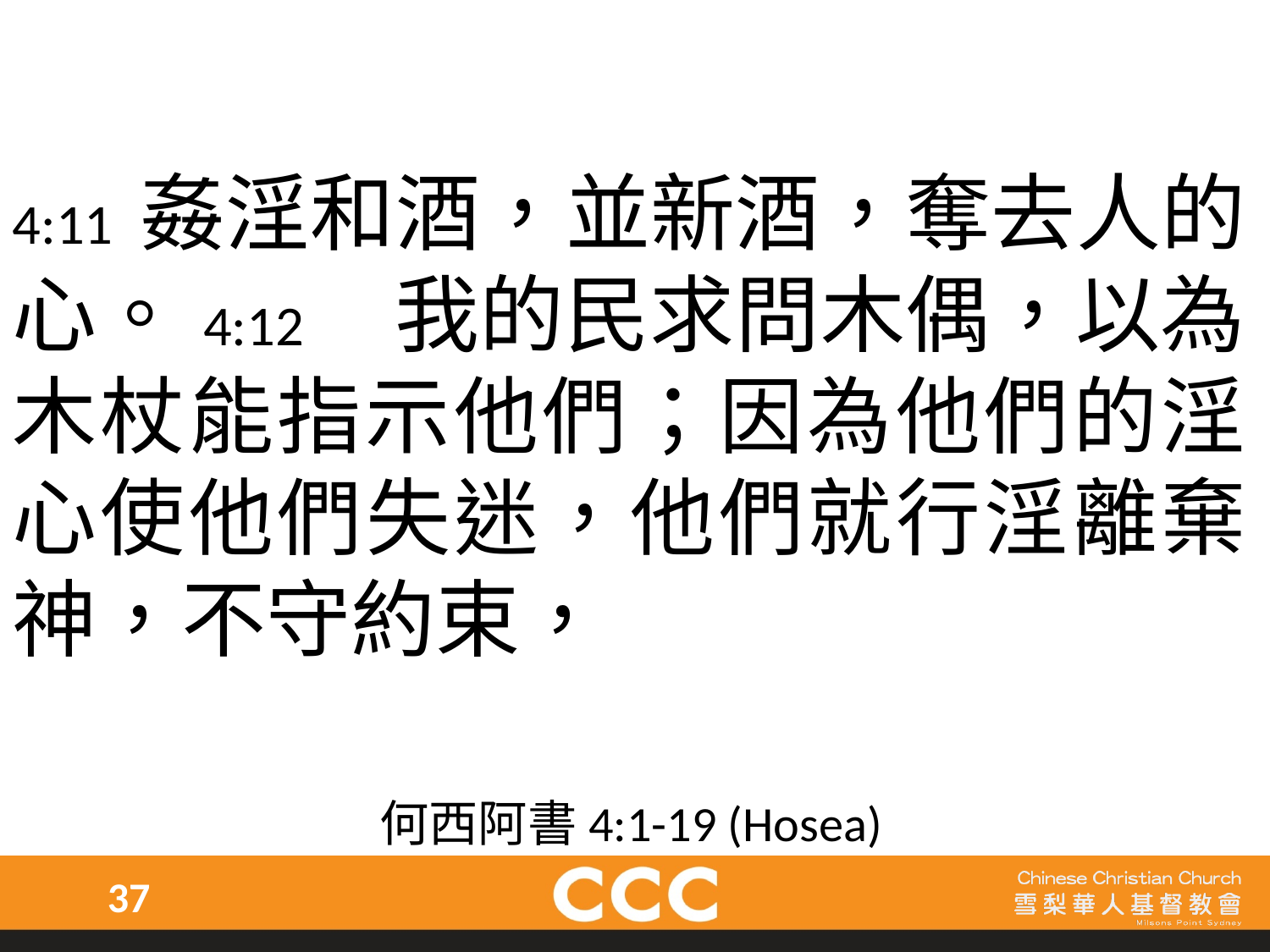

4:11 姦淫和酒，並新酒，奪去人的心。4:12	我的民求問木偶，以為木杖能指示他們；因為他們的淫心使他們失迷，他們就行淫離棄神，不守約束，
何西阿書4:1-19 (Hosea)
37